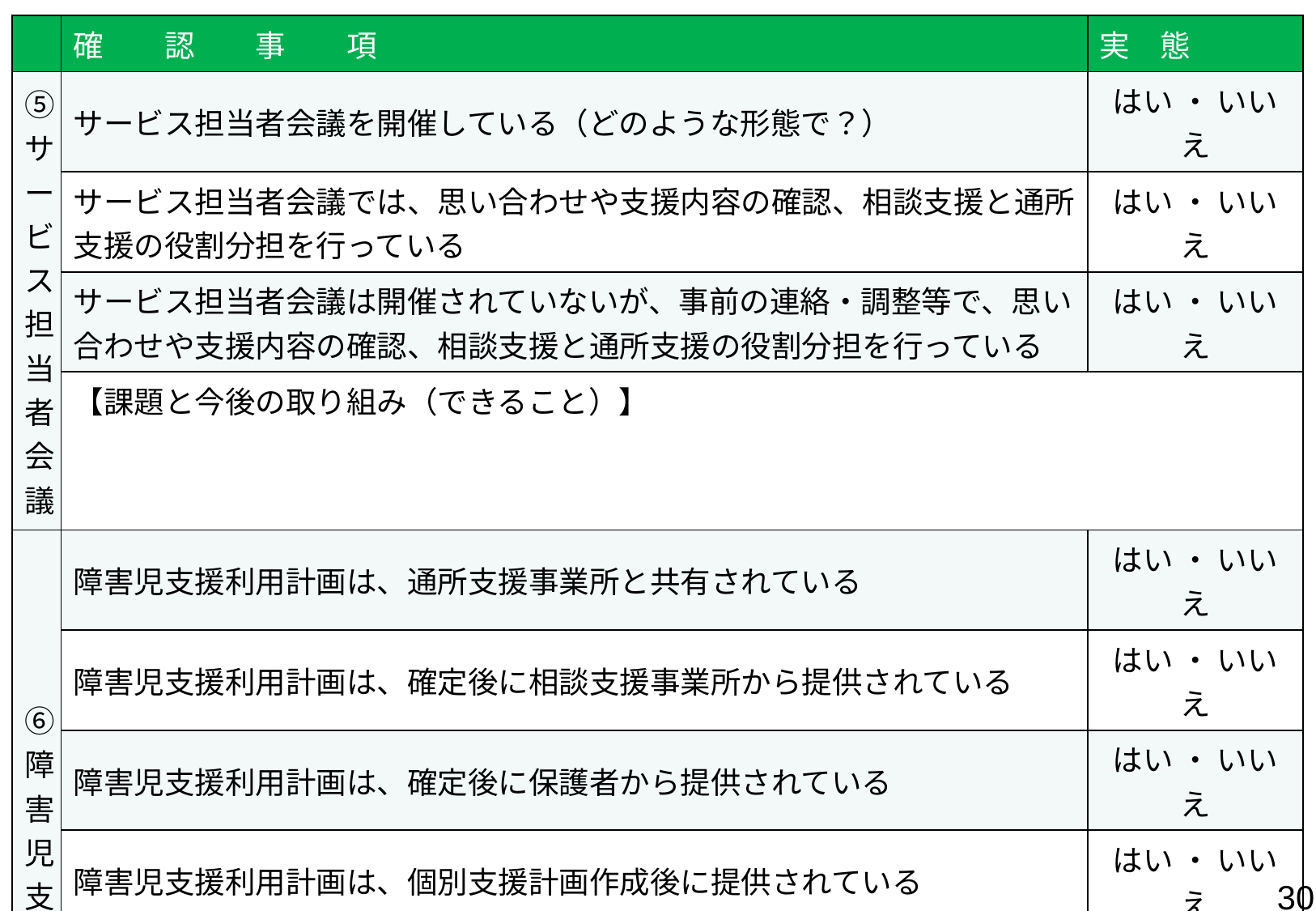

|  | 確　　認　　事　　項 | 実　態 |
| --- | --- | --- |
| ⑤サービス担当者会議 | サービス担当者会議を開催している（どのような形態で？） | はい ・ いいえ |
|  | サービス担当者会議では、思い合わせや支援内容の確認、相談支援と通所支援の役割分担を行っている | はい ・ いいえ |
|  | サービス担当者会議は開催されていないが、事前の連絡・調整等で、思い合わせや支援内容の確認、相談支援と通所支援の役割分担を行っている | はい ・ いいえ |
|  | 【課題と今後の取り組み（できること）】 |  |
| ⑥障害児支援利用計画 | 障害児支援利用計画は、通所支援事業所と共有されている | はい ・ いいえ |
|  | 障害児支援利用計画は、確定後に相談支援事業所から提供されている | はい ・ いいえ |
|  | 障害児支援利用計画は、確定後に保護者から提供されている | はい ・ いいえ |
|  | 障害児支援利用計画は、個別支援計画作成後に提供されている | はい ・ いいえ |
|  | 個別支援計画作成時に、障害児支援利用計画の内容を反映させている | はい ・ いいえ |
|  | 障害児支援利用計画は、通所支援の内容と齟齬があると感じている | はい ・ いいえ |
|  | 【課題と今後の取り組み（できること）】 |  |
30